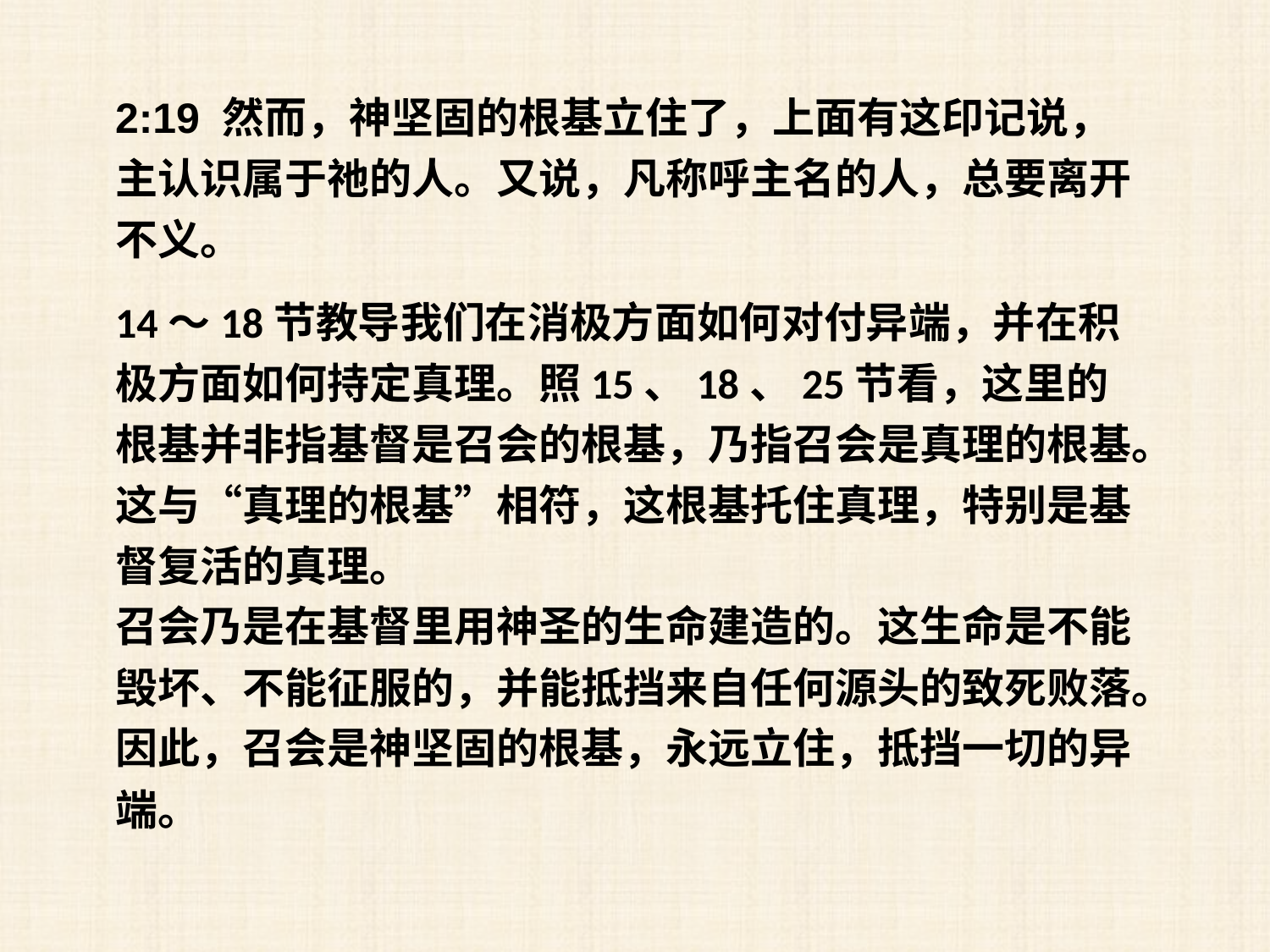

2:19 然而，神坚固的根基立住了，上面有这印记说，主认识属于祂的人。又说，凡称呼主名的人，总要离开不义。
14～18节教导我们在消极方面如何对付异端，并在积极方面如何持定真理。照15、18、25节看，这里的根基并非指基督是召会的根基，乃指召会是真理的根基。这与“真理的根基”相符，这根基托住真理，特别是基督复活的真理。
召会乃是在基督里用神圣的生命建造的。这生命是不能毁坏、不能征服的，并能抵挡来自任何源头的致死败落。因此，召会是神坚固的根基，永远立住，抵挡一切的异端。